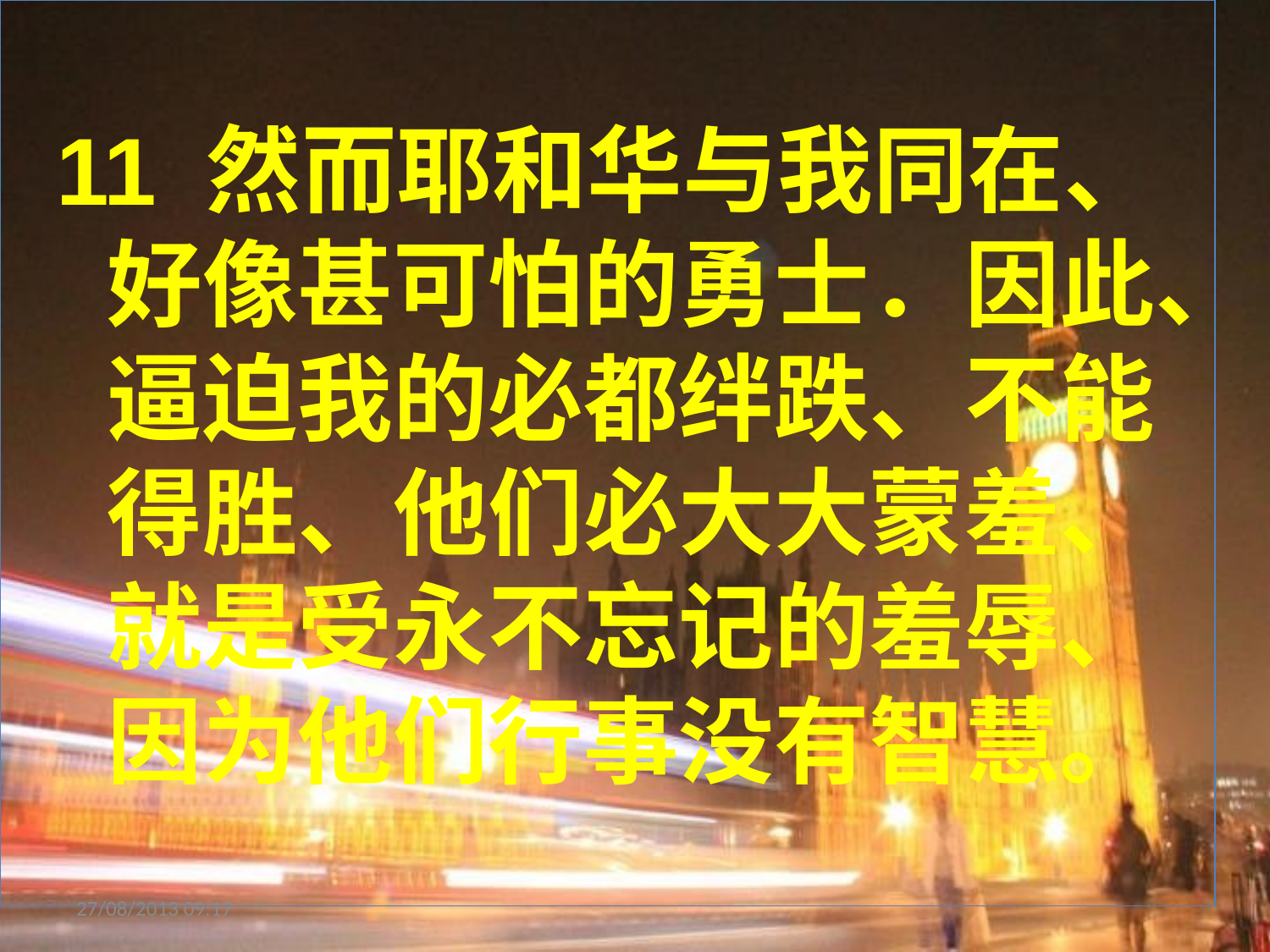

11 然而耶和华与我同在、好像甚可怕的勇士．因此、逼迫我的必都绊跌、不能得胜、他们必大大蒙羞、就是受永不忘记的羞辱、因为他们行事没有智慧。
27/08/2013 09:17